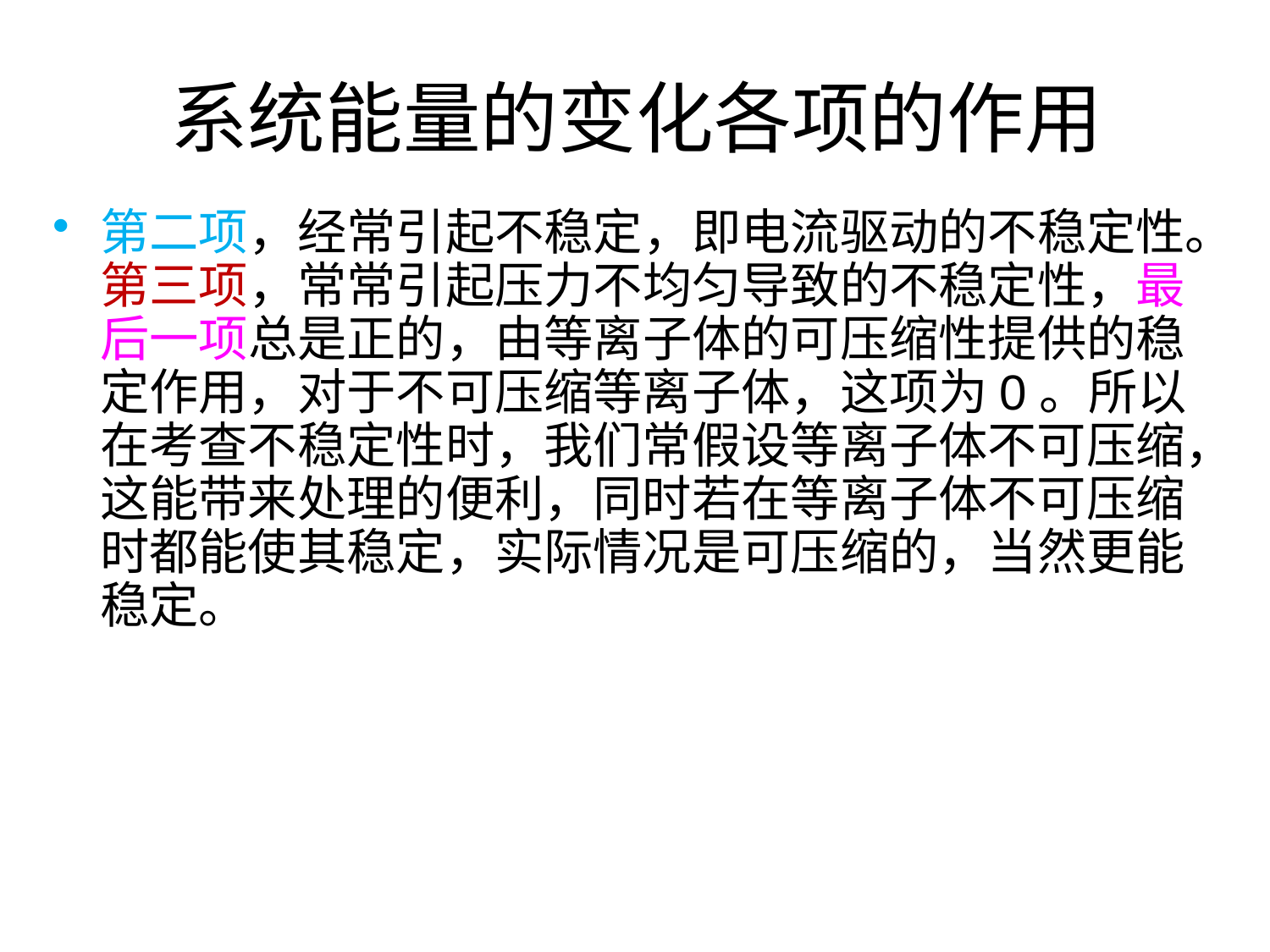

# 系统能量的变化各项的作用
第二项，经常引起不稳定，即电流驱动的不稳定性。第三项，常常引起压力不均匀导致的不稳定性，最后一项总是正的，由等离子体的可压缩性提供的稳定作用，对于不可压缩等离子体，这项为0。所以在考查不稳定性时，我们常假设等离子体不可压缩，这能带来处理的便利，同时若在等离子体不可压缩时都能使其稳定，实际情况是可压缩的，当然更能稳定。